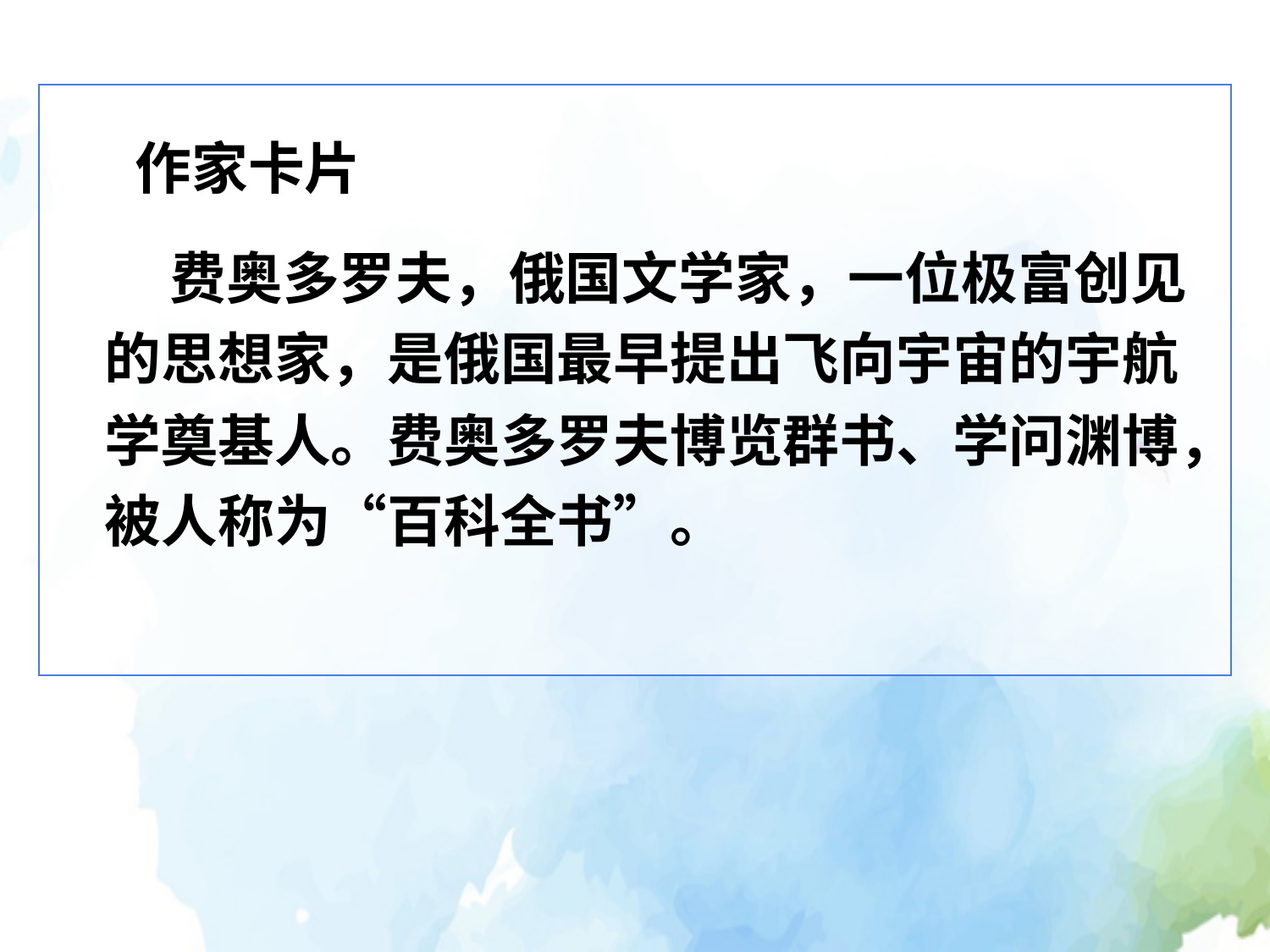

作家卡片
    费奥多罗夫，俄国文学家，一位极富创见的思想家，是俄国最早提出飞向宇宙的宇航学奠基人。费奥多罗夫博览群书、学问渊博，被人称为“百科全书”。